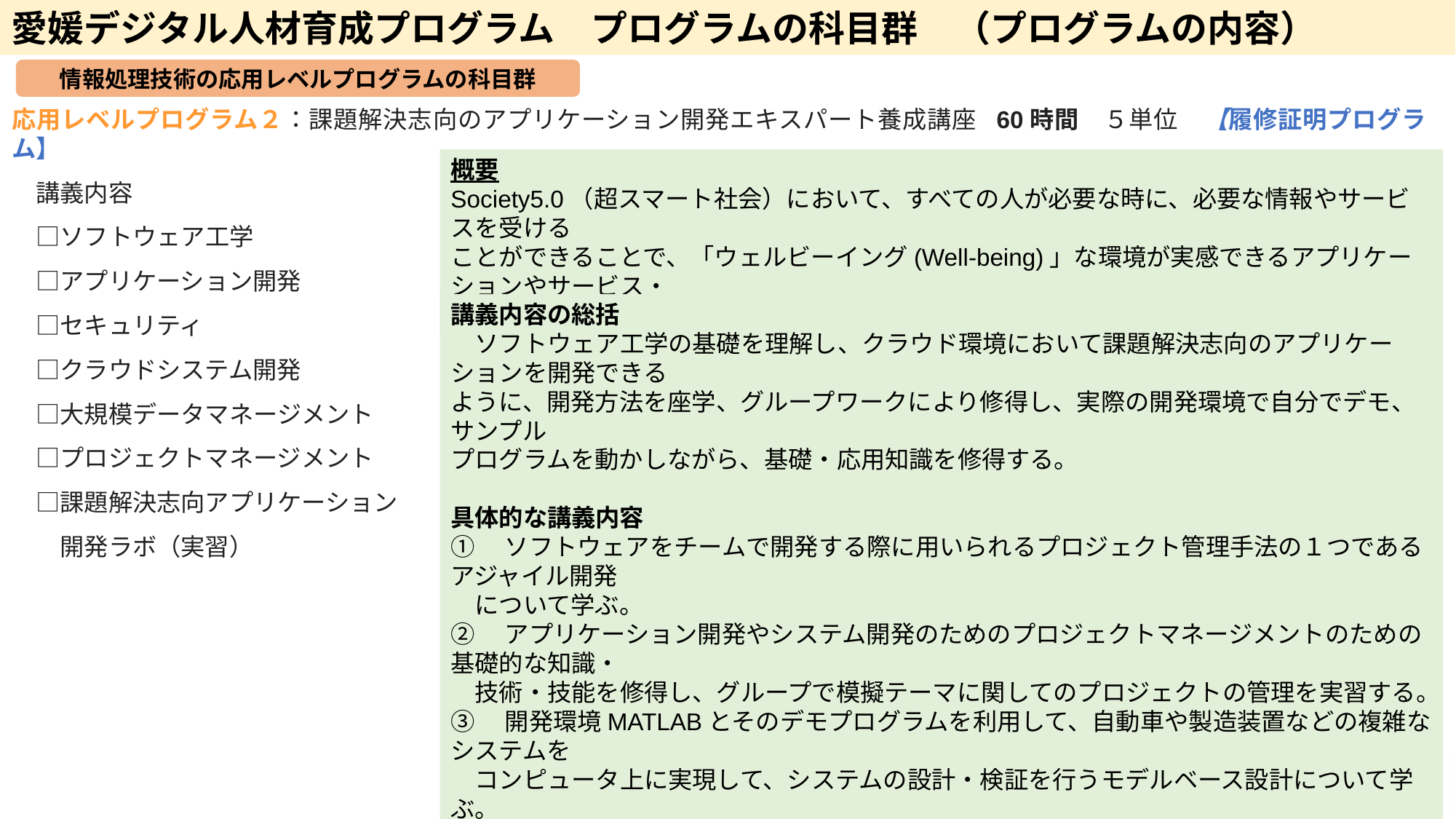

愛媛デジタル人材育成プログラム　プログラムの科目群　（プログラムの内容）
6
情報処理技術の応用レベルプログラムの科目群
応用レベルプログラム２：課題解決志向のアプリケーション開発エキスパート養成講座  60時間　５単位　【履修証明プログラム】
　講義内容
　□ソフトウェア工学
　□アプリケーション開発
　□セキュリティ
　□クラウドシステム開発
　□大規模データマネージメント
　□プロジェクトマネージメント
　□課題解決志向アプリケーション
　　開発ラボ（実習）
概要
Society5.0（超スマート社会）において、すべての人が必要な時に、必要な情報やサービスを受ける
ことができることで、「ウェルビーイング(Well-being)」な環境が実感できるアプリケーションやサービス・
プラットフォームを設計・製作できる力を涵養する。
講義内容の総括
　ソフトウェア工学の基礎を理解し、クラウド環境において課題解決志向のアプリケーションを開発できる
ように、開発方法を座学、グループワークにより修得し、実際の開発環境で自分でデモ、サンプル
プログラムを動かしながら、基礎・応用知識を修得する。

具体的な講義内容
①　ソフトウェアをチームで開発する際に用いられるプロジェクト管理手法の１つであるアジャイル開発
　について学ぶ。
②　アプリケーション開発やシステム開発のためのプロジェクトマネージメントのための基礎的な知識・
　技術・技能を修得し、グループで模擬テーマに関してのプロジェクトの管理を実習する。
③　開発環境MATLABとそのデモプログラムを利用して、自動車や製造装置などの複雑なシステムを
　コンピュータ上に実現して、システムの設計・検証を行うモデルベース設計について学ぶ。
④　本講義の演習用に準備したクラウドシステムを活用し、サービス・アプリケーション・システムを最小限
　のコストで継続的に改良するための方法論を講義およびハンズオンで学ぶ。
⑤　①～④で学んだ知識を活用して、教員が模擬発注者として準備したシナリオに基づいてグループに
　よって課題を発見し、多面的にその解決方法を検討する。解決方法を課題解決志向アプリケーション
　として、実装し、その評価を行う。